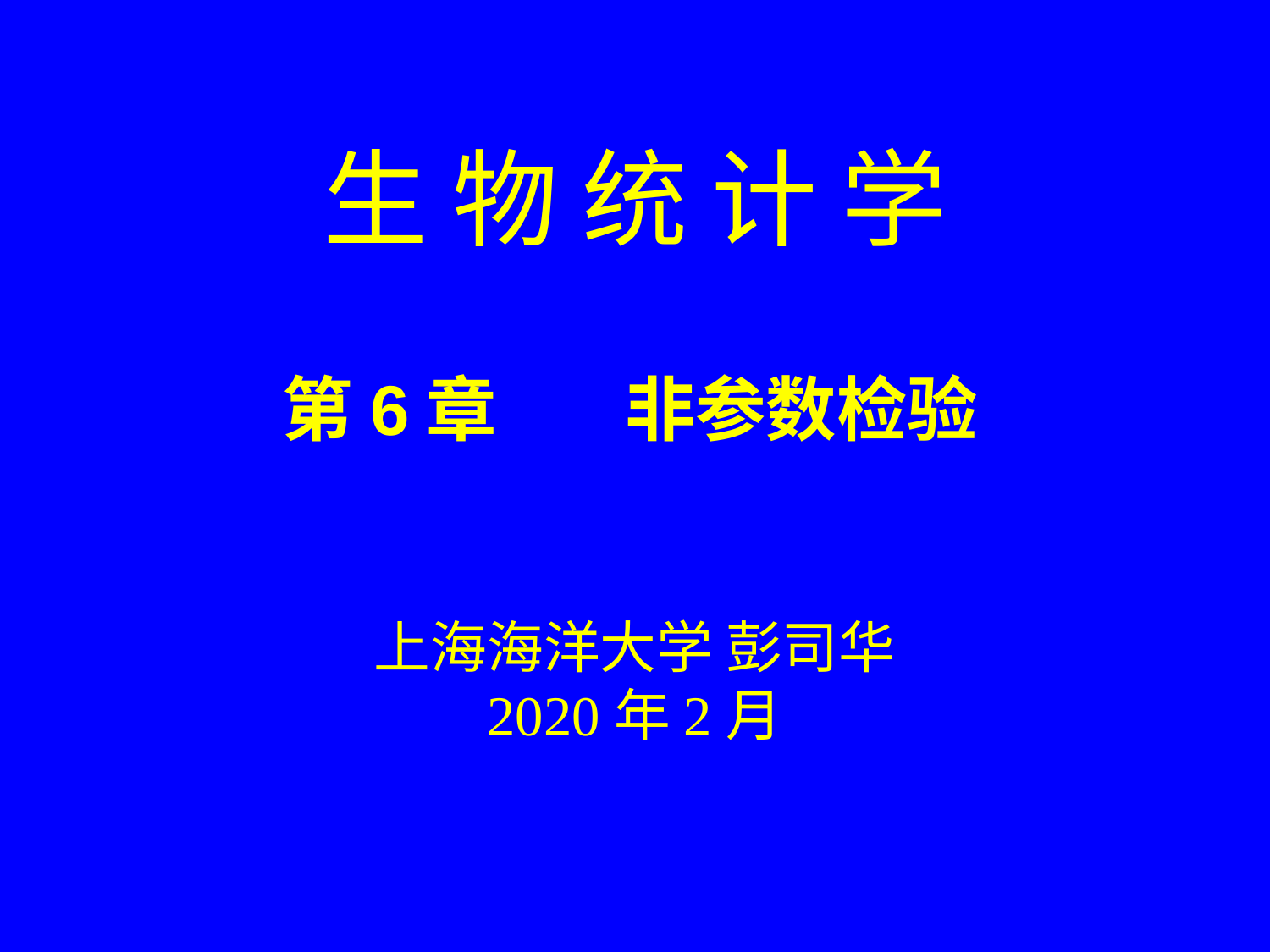

生 物 统 计 学
 第6章        非参数检验

上海海洋大学 彭司华
2020年2月